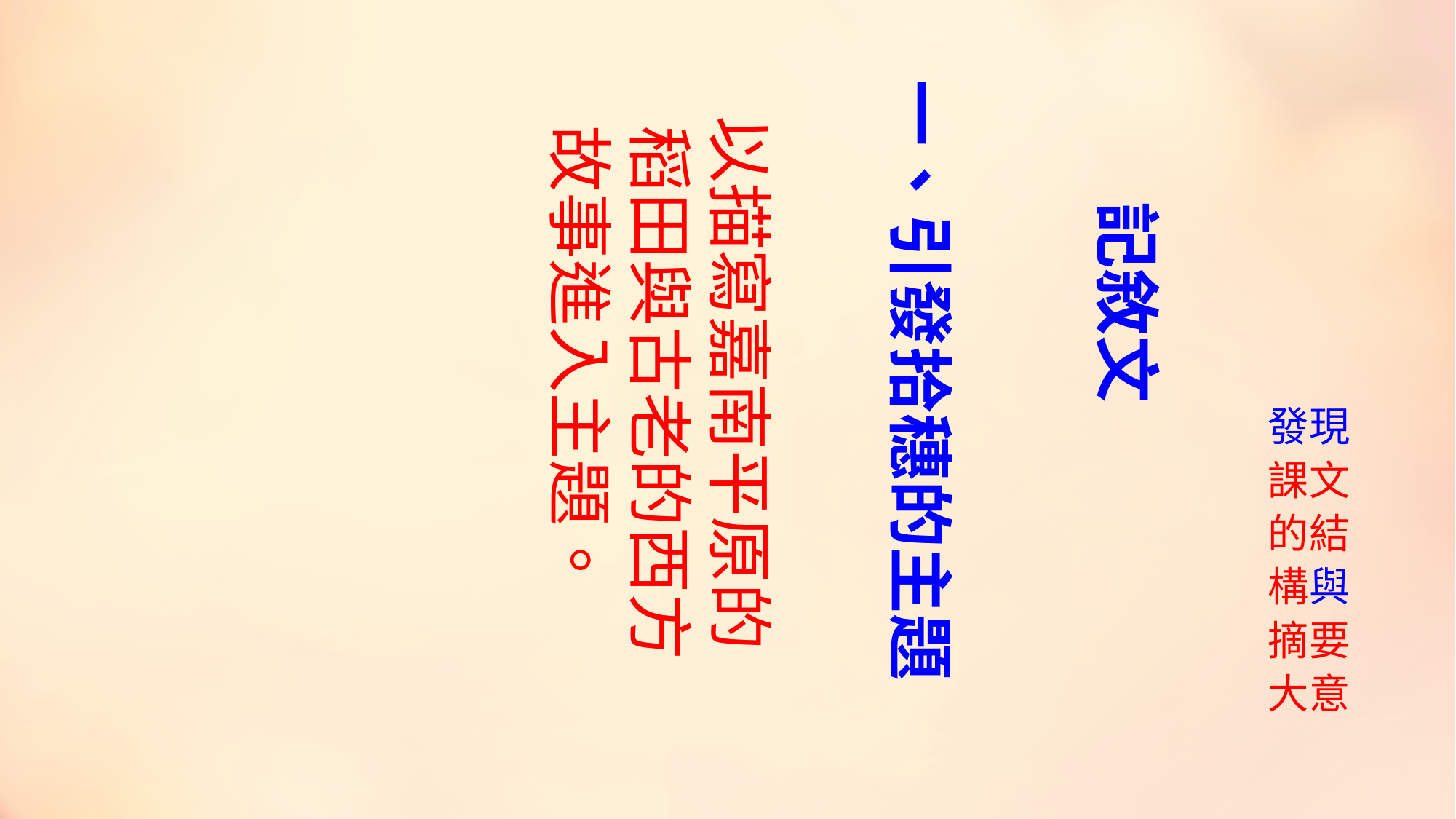

一、引發拾穗的主題
發現課文的結構與摘要大意
 以描寫嘉南平原的稻田與古老的西方故事進入主題。
     記敘文